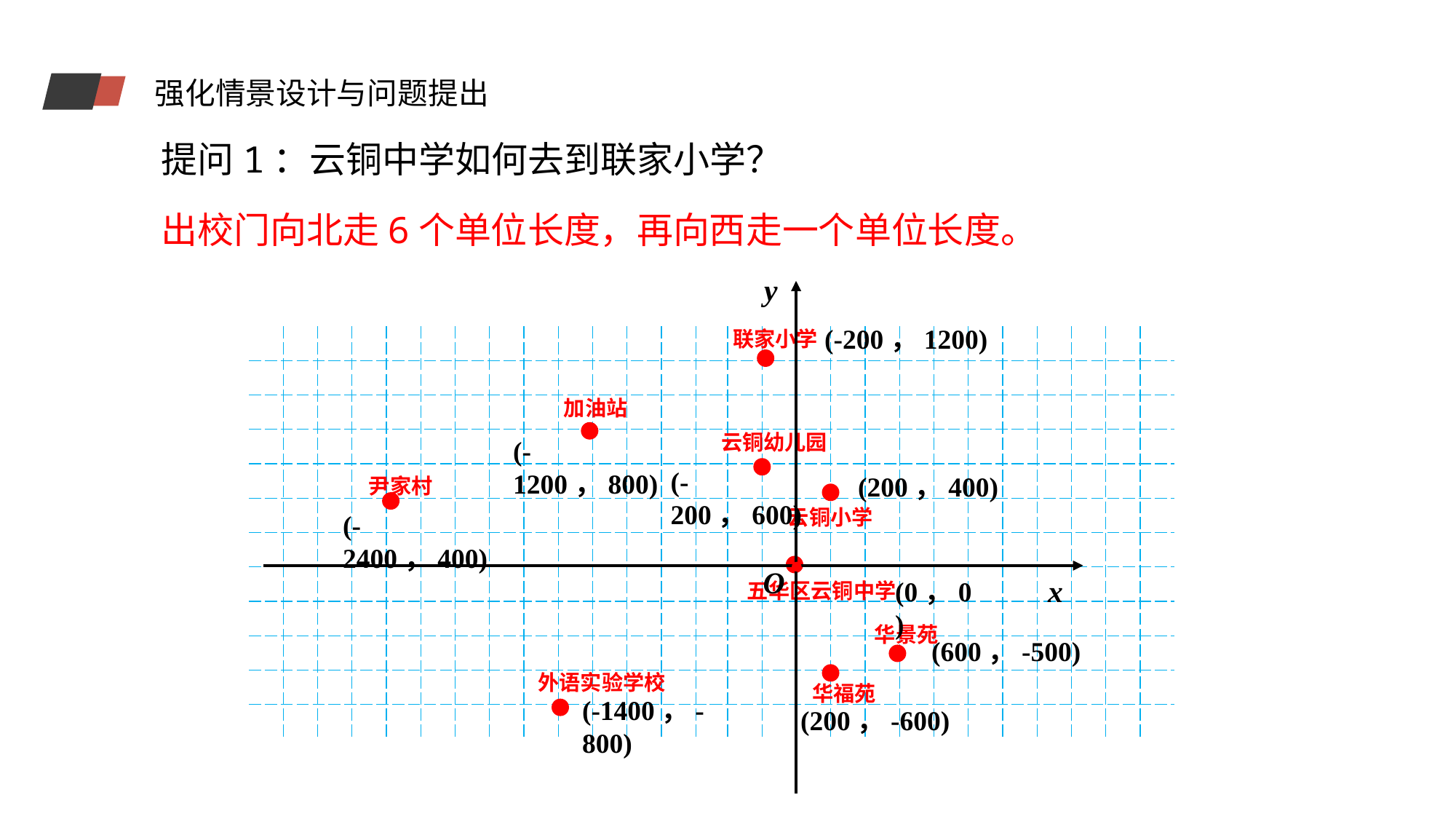

强化情景设计与问题提出

提问1：云铜中学如何去到联家小学？
出校门向北走6个单位长度，再向西走一个单位长度。
y

(-200，1200)
联家小学

加油站
云铜幼儿园
尹家村
云铜小学
五华区云铜中学
华景苑
外语实验学校
华福苑
|  |  |  |  |  |  |  |  |  |  |  |  |  |  |
| --- | --- | --- | --- | --- | --- | --- | --- | --- | --- | --- | --- | --- | --- |
|  |  |  |  |  |  |  |  |  |  |  |  |  |  |
|  |  |  |  |  |  |  |  |  |  |  |  |  |  |
|  |  |  |  |  |  |  |  |  |  |  |  |  |  |
|  |  |  |  |  |  |  |  |  |  |  |  |  |  |
|  |  |  |  |  |  |  |  |  |  |  |  |  |  |
|  |  |  |  |  |  |  |  |  |  |  |  |  |  |
|  |  |  |  |  |  |  |  |  |  |  |  |  |  |
|  |  |  |  |  |  |  |  |  |  |  |  |  |  |
|  |  |  |  |  |  |  |  |  |  |  |  |  |  |
|  |  |  |  |  |  |  |  |  |  |  |  |  |  |
|  |  |  |  |  |  |  |  |  |  |  |  |  |  |
|  |  |  |  |  |  |  |  |  |  |  |  |  |  |
| --- | --- | --- | --- | --- | --- | --- | --- | --- | --- | --- | --- | --- | --- |
|  |  |  |  |  |  |  |  |  |  |  |  |  |  |
|  |  |  |  |  |  |  |  |  |  |  |  |  |  |
|  |  |  |  |  |  |  |  |  |  |  |  |  |  |
|  |  |  |  |  |  |  |  |  |  |  |  |  |  |
|  |  |  |  |  |  |  |  |  |  |  |  |  |  |
|  |  |  |  |  |  |  |  |  |  |  |  |  |  |
|  |  |  |  |  |  |  |  |  |  |  |  |  |  |
|  |  |  |  |  |  |  |  |  |  |  |  |  |  |
|  |  |  |  |  |  |  |  |  |  |  |  |  |  |
|  |  |  |  |  |  |  |  |  |  |  |  |  |  |
|  |  |  |  |  |  |  |  |  |  |  |  |  |  |
(-1200，800)
(-200，600)
(200，400)
(-2400，400)
·
O
x
(0，0)
(600，-500)
(-1400，-800)
(200，-600)